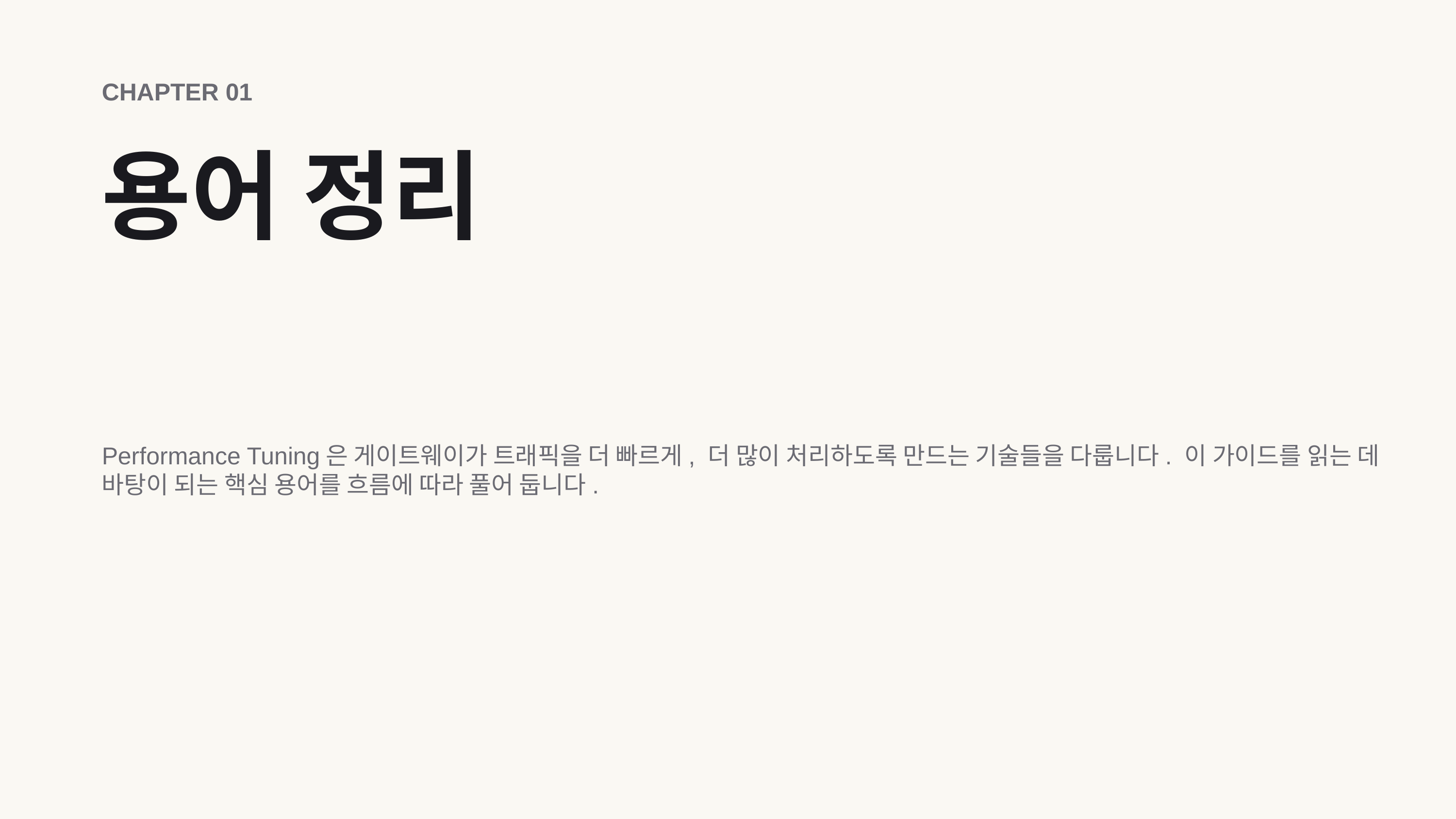

CHAPTER 01
용어 정리
Performance Tuning은 게이트웨이가 트래픽을 더 빠르게, 더 많이 처리하도록 만드는 기술들을 다룹니다. 이 가이드를 읽는 데 바탕이 되는 핵심 용어를 흐름에 따라 풀어 둡니다.